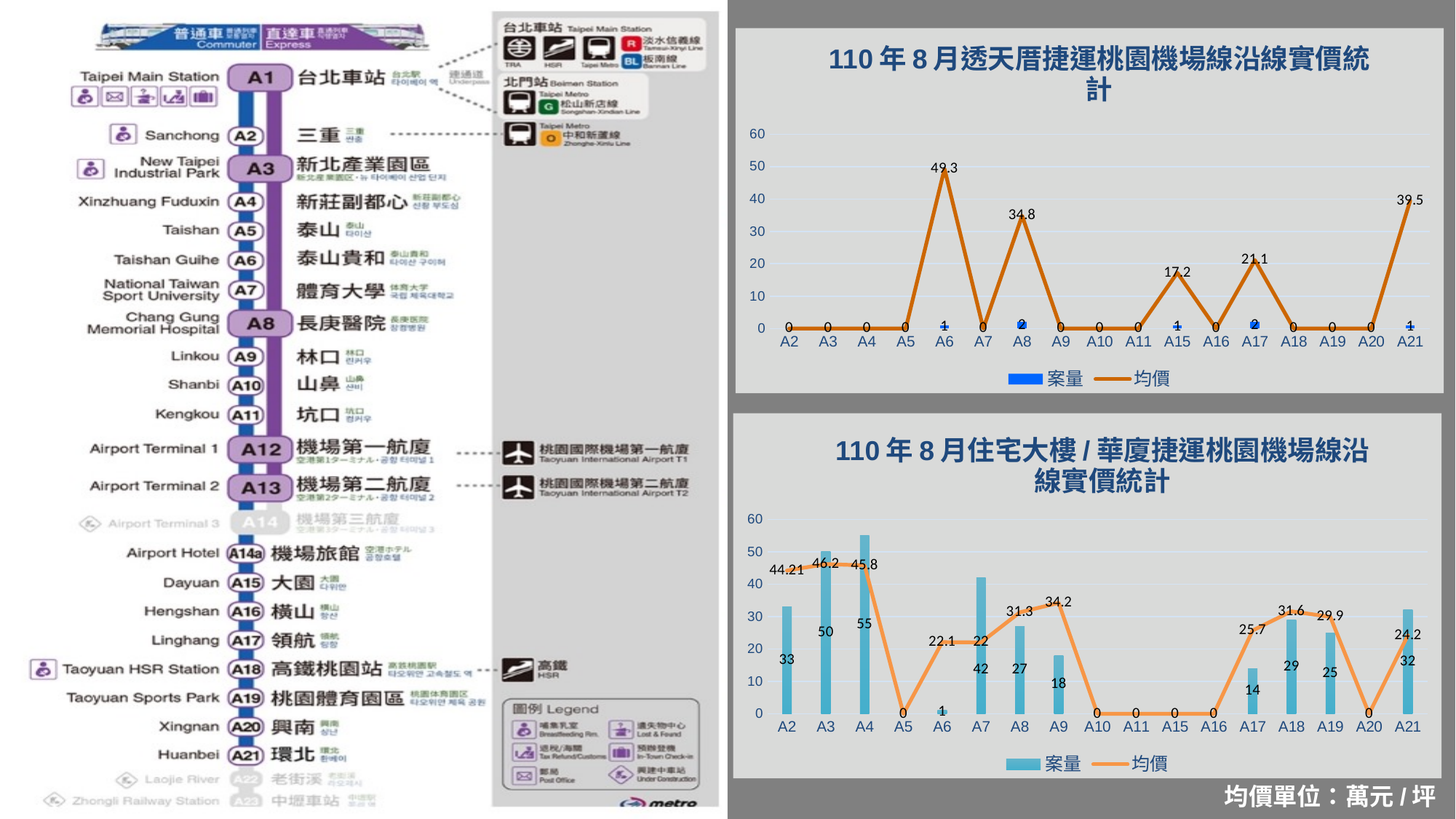

### Chart: 110年8月透天厝捷運桃園機場線沿線實價統計

| Category | 案量 | 均價 |
|---|---|---|
| A2 | None | 0.0 |
| A3 | None | 0.0 |
| A4 | None | 0.0 |
| A5 | None | 0.0 |
| A6 | 1.0 | 49.3 |
| A7 | None | 0.0 |
| A8 | 2.0 | 34.80000000000001 |
| A9 | None | 0.0 |
| A10 | None | 0.0 |
| A11 | None | 0.0 |
| A15 | 1.0 | 17.2 |
| A16 | None | 0.0 |
| A17 | 2.0 | 21.1 |
| A18 | None | 0.0 |
| A19 | None | 0.0 |
| A20 | None | 0.0 |
| A21 | 1.0 | 39.5 |

### Chart: 110年8月住宅大樓/華廈捷運桃園機場線沿線實價統計

| Category | 案量 | 均價 |
|---|---|---|
| A2 | 33.0 | 44.21 |
| A3 | 50.0 | 46.2 |
| A4 | 55.0 | 45.8 |
| A5 | None | 0.0 |
| A6 | 1.0 | 22.1 |
| A7 | 42.0 | 22.0 |
| A8 | 27.0 | 31.3 |
| A9 | 18.0 | 34.2 |
| A10 | None | 0.0 |
| A11 | None | 0.0 |
| A15 | None | 0.0 |
| A16 | None | 0.0 |
| A17 | 14.0 | 25.7 |
| A18 | 29.0 | 31.6 |
| A19 | 25.0 | 29.9 |
| A20 | None | 0.0 |
| A21 | 32.0 | 24.2 |
均價單位：萬元/坪